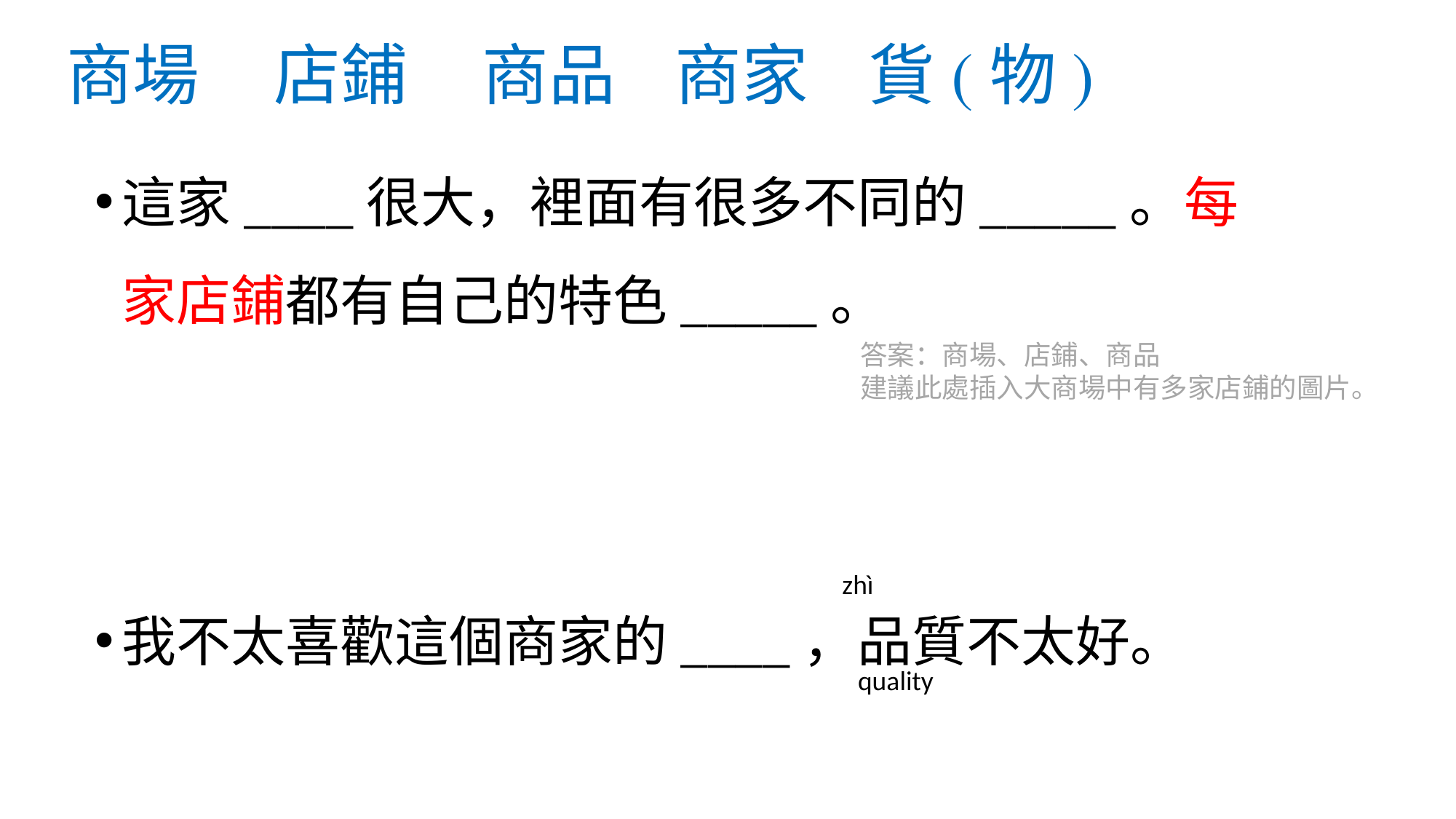

# 商場     店鋪     商品    商家    貨(物)
這家____很大，裡面有很多不同的_____。每家店鋪都有自己的特色_____。

我不太喜歡這個商家的____，品質不太好。
答案：商場、店鋪、商品
建議此處插入大商場中有多家店鋪的圖片。
zhì
quality